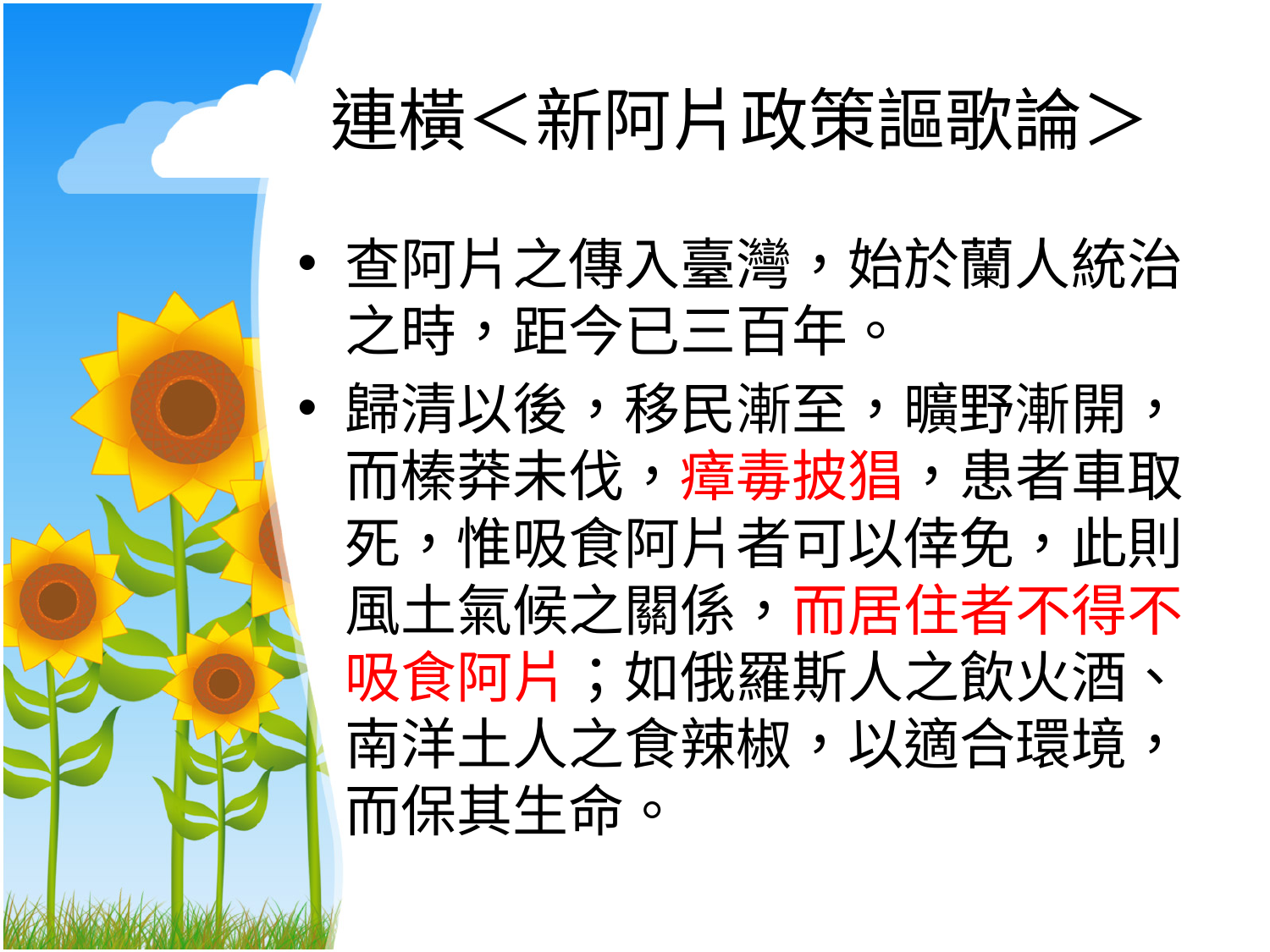

# 連橫＜新阿片政策謳歌論＞
查阿片之傳入臺灣，始於蘭人統治之時，距今已三百年。
歸清以後，移民漸至，曠野漸開，而榛莽未伐，瘴毒披猖，患者車取死，惟吸食阿片者可以倖免，此則風土氣候之關係，而居住者不得不吸食阿片；如俄羅斯人之飲火酒、南洋土人之食辣椒，以適合環境，而保其生命。